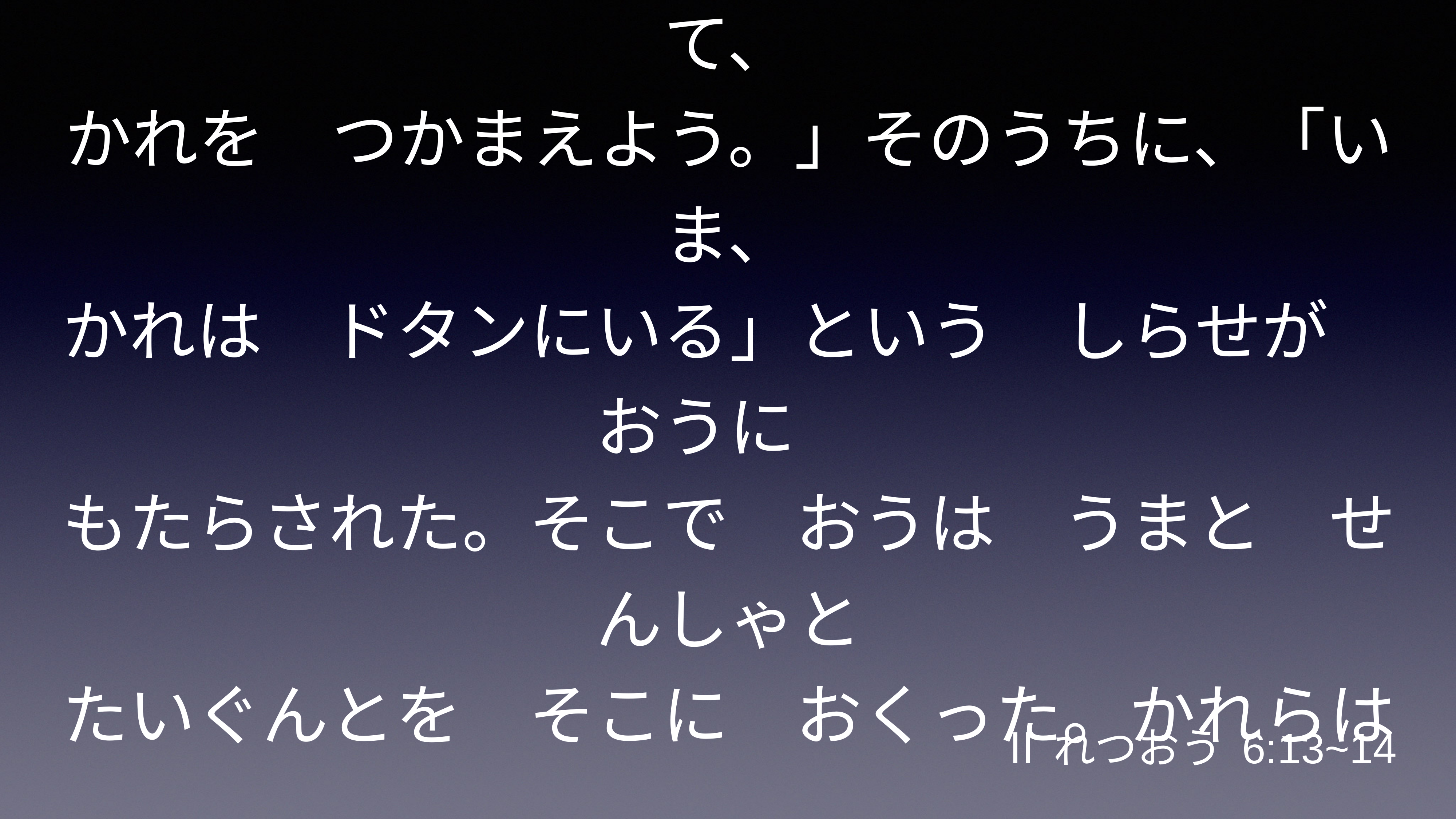

おうは　いった。「いって、　かれが　どこに
いるかを　つきとめなさい。ひとを　やって、
かれを　つかまえよう。」そのうちに、「いま、
かれは　ドタンにいる」という　しらせが　おうに
もたらされた。そこで　おうは　うまと　せんしゃと
たいぐんとを　そこに　おくった。かれらは
よるの　うちに　きて、そのまちを　ほういした。
Ⅱれつおう 6:13~14